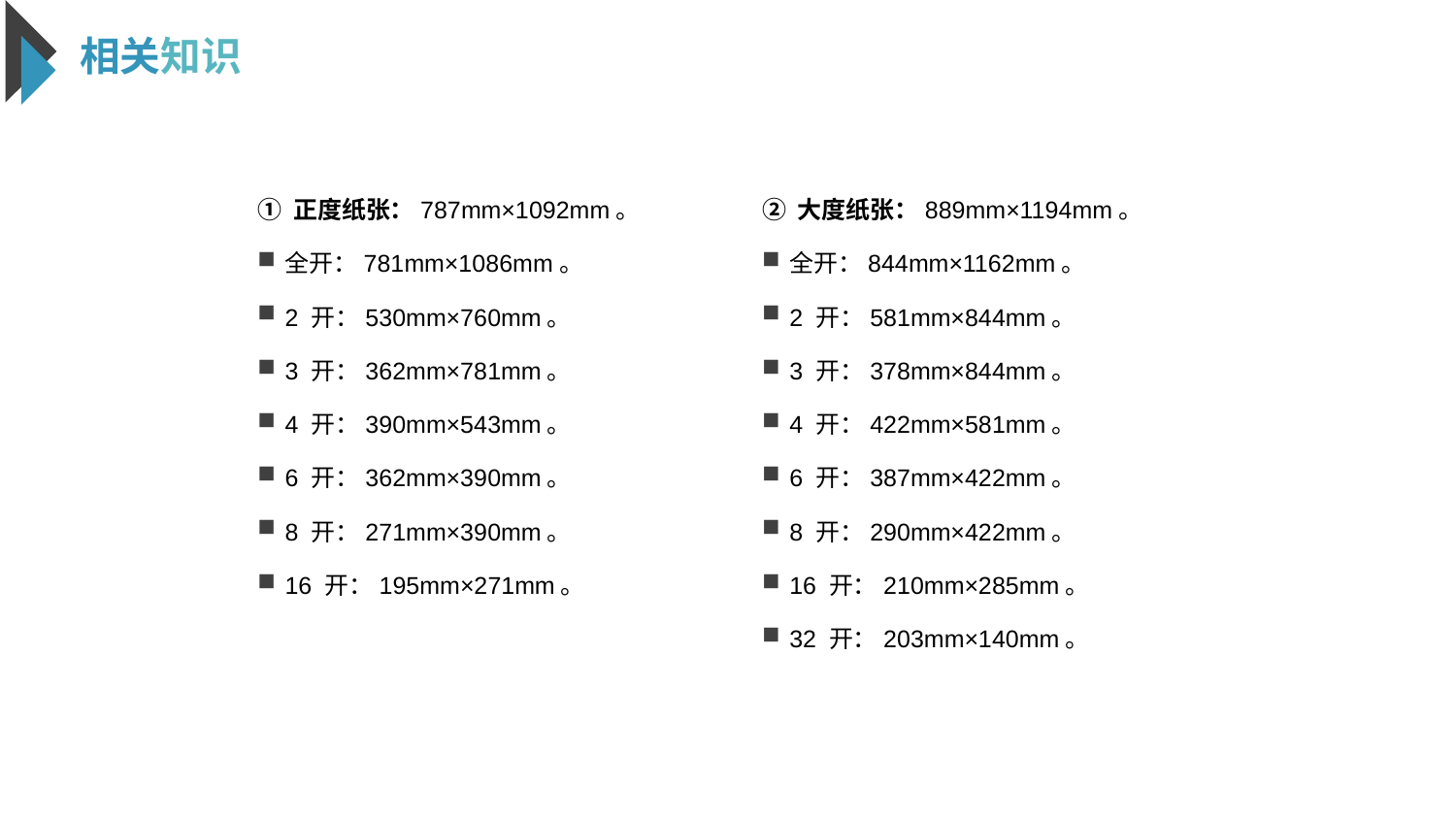

相关知识

① 正度纸张：787mm×1092mm。
全开：781mm×1086mm。
2 开：530mm×760mm。
3 开：362mm×781mm。
4 开：390mm×543mm。
6 开：362mm×390mm。
8 开：271mm×390mm。
16 开：195mm×271mm。
② 大度纸张：889mm×1194mm。
全开：844mm×1162mm。
2 开：581mm×844mm。
3 开：378mm×844mm。
4 开：422mm×581mm。
6 开：387mm×422mm。
8 开：290mm×422mm。
16 开：210mm×285mm。
32 开：203mm×140mm。